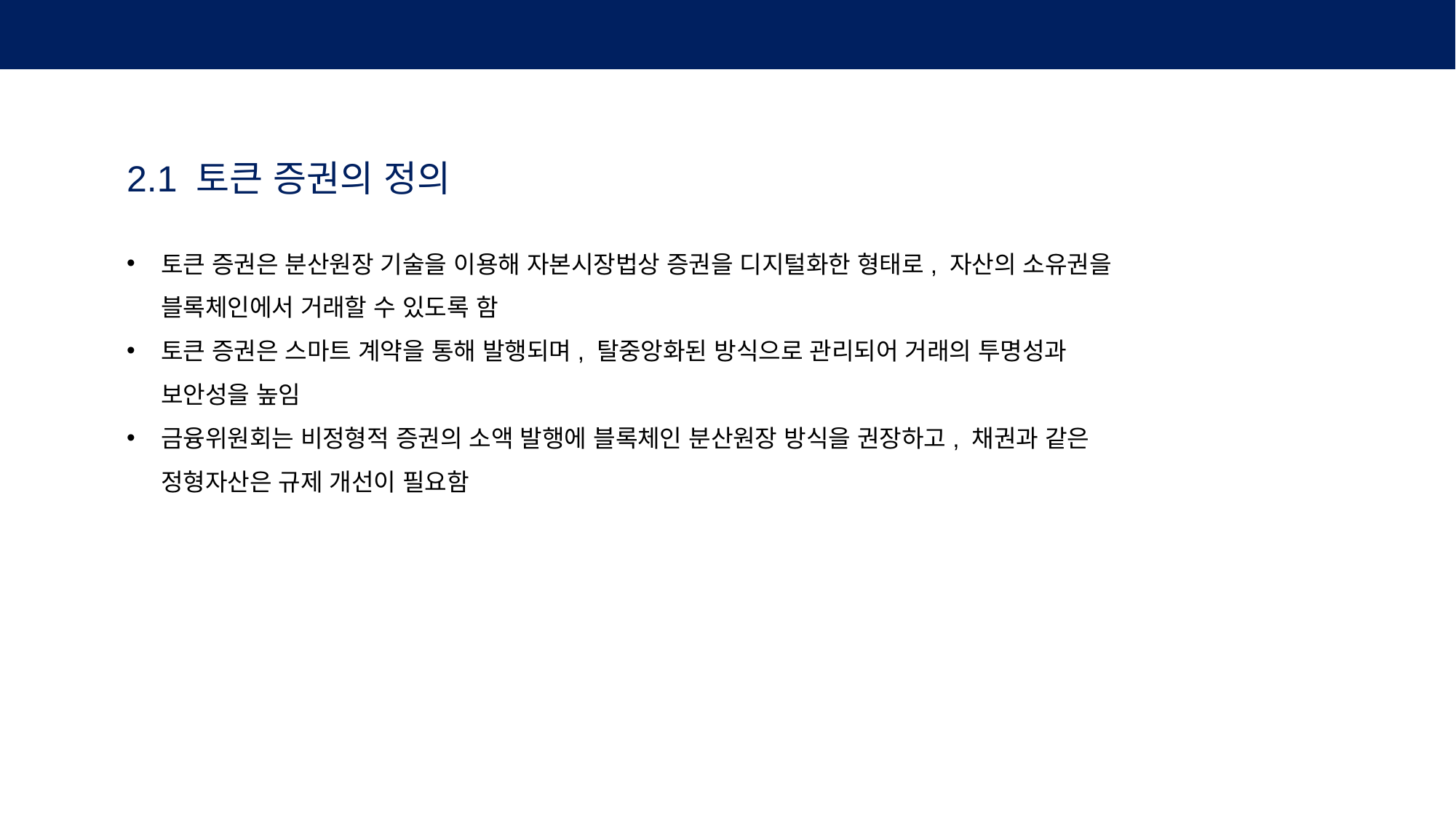

2. 채권토큰의 정의 및 내용
2.1 토큰 증권의 정의
토큰 증권은 분산원장 기술을 이용해 자본시장법상 증권을 디지털화한 형태로, 자산의 소유권을 블록체인에서 거래할 수 있도록 함
토큰 증권은 스마트 계약을 통해 발행되며, 탈중앙화된 방식으로 관리되어 거래의 투명성과 보안성을 높임
금융위원회는 비정형적 증권의 소액 발행에 블록체인 분산원장 방식을 권장하고, 채권과 같은 정형자산은 규제 개선이 필요함